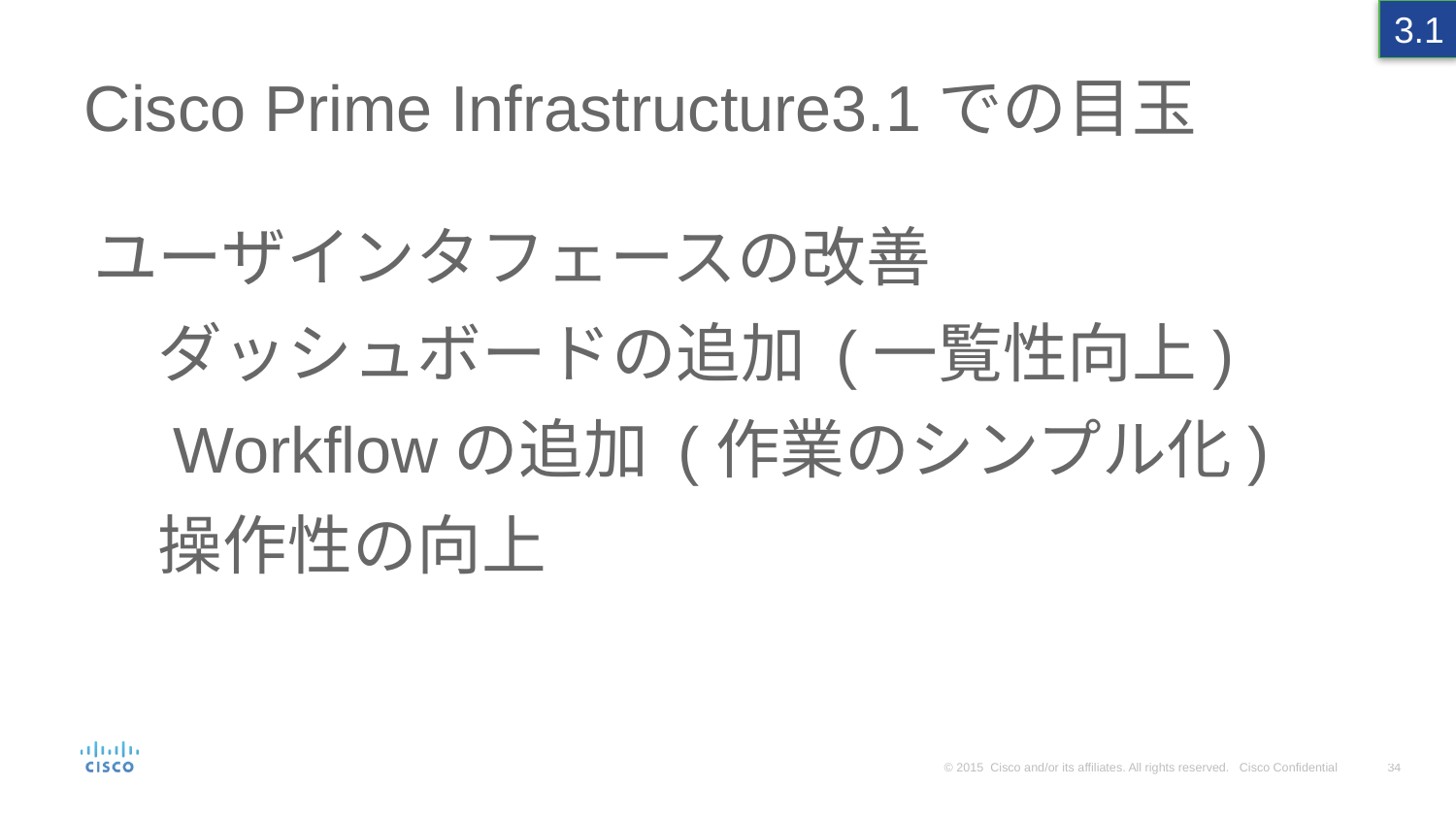

3.1
# Cisco Prime Infrastructure3.1での目玉
ユーザインタフェースの改善
　ダッシュボードの追加 (一覧性向上)
　Workflowの追加 (作業のシンプル化)
　操作性の向上